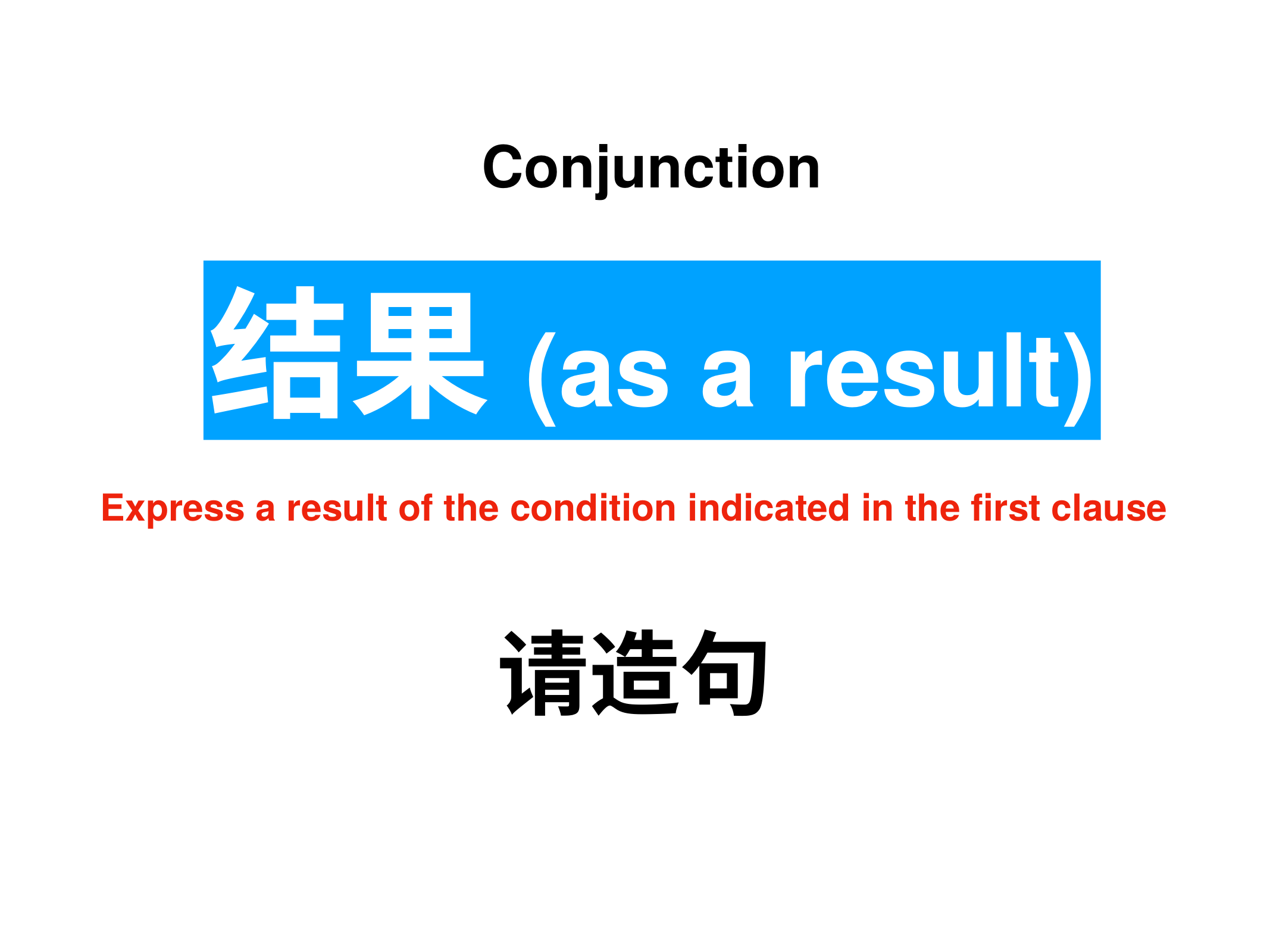

Conjunction
结果(as a result)
Express a result of the condition indicated in the first clause
请造句